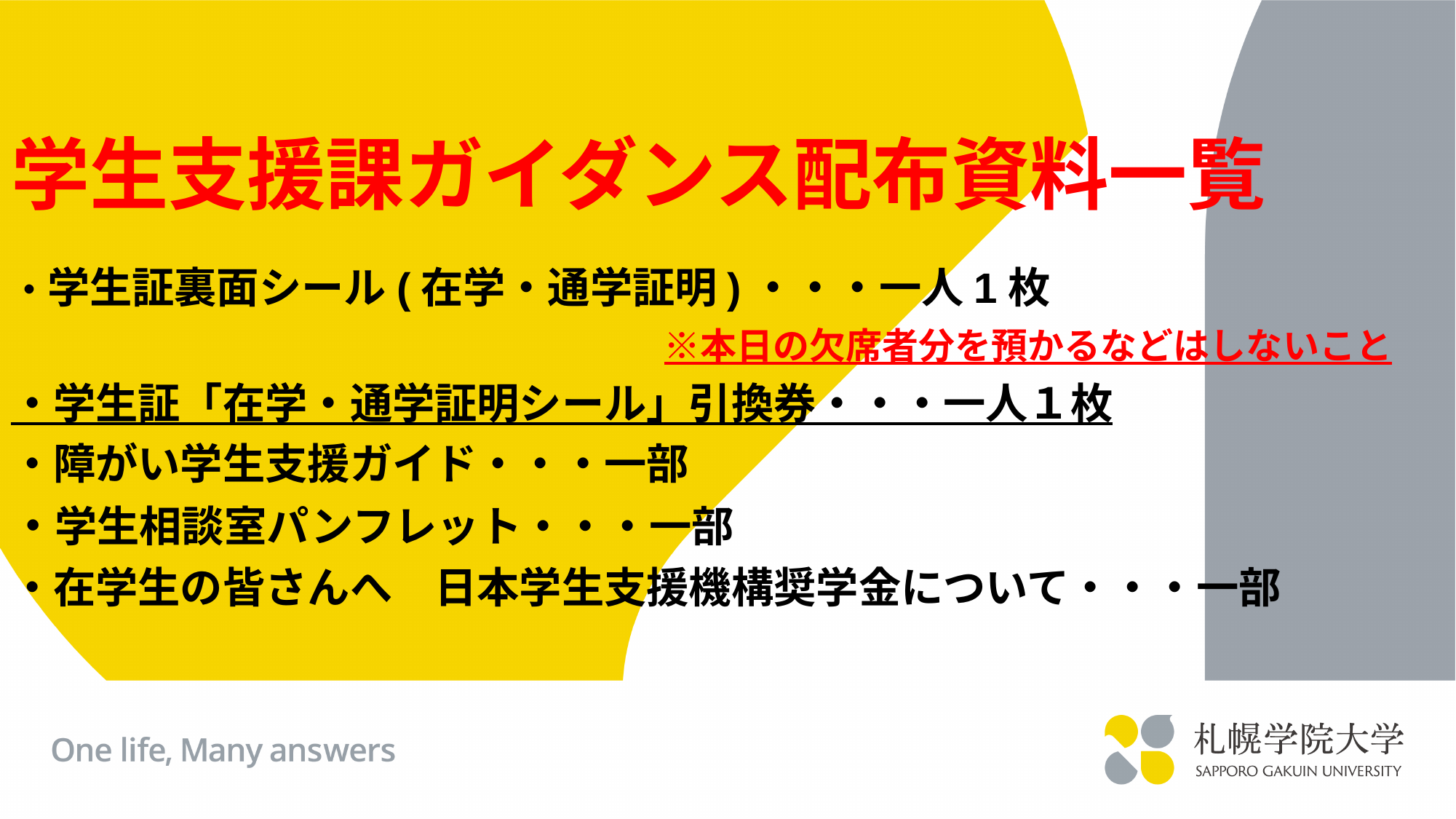

# 学生支援課ガイダンス配布資料一覧
・学生証裏面シール(在学・通学証明)・・・一人1枚
　　　　　　　　　　　　　　　　　　　　　　　　　　　※本日の欠席者分を預かるなどはしないこと
・学生証「在学・通学証明シール」引換券・・・一人１枚
・障がい学生支援ガイド・・・一部
・学生相談室パンフレット・・・一部
・在学生の皆さんへ　日本学生支援機構奨学金について・・・一部